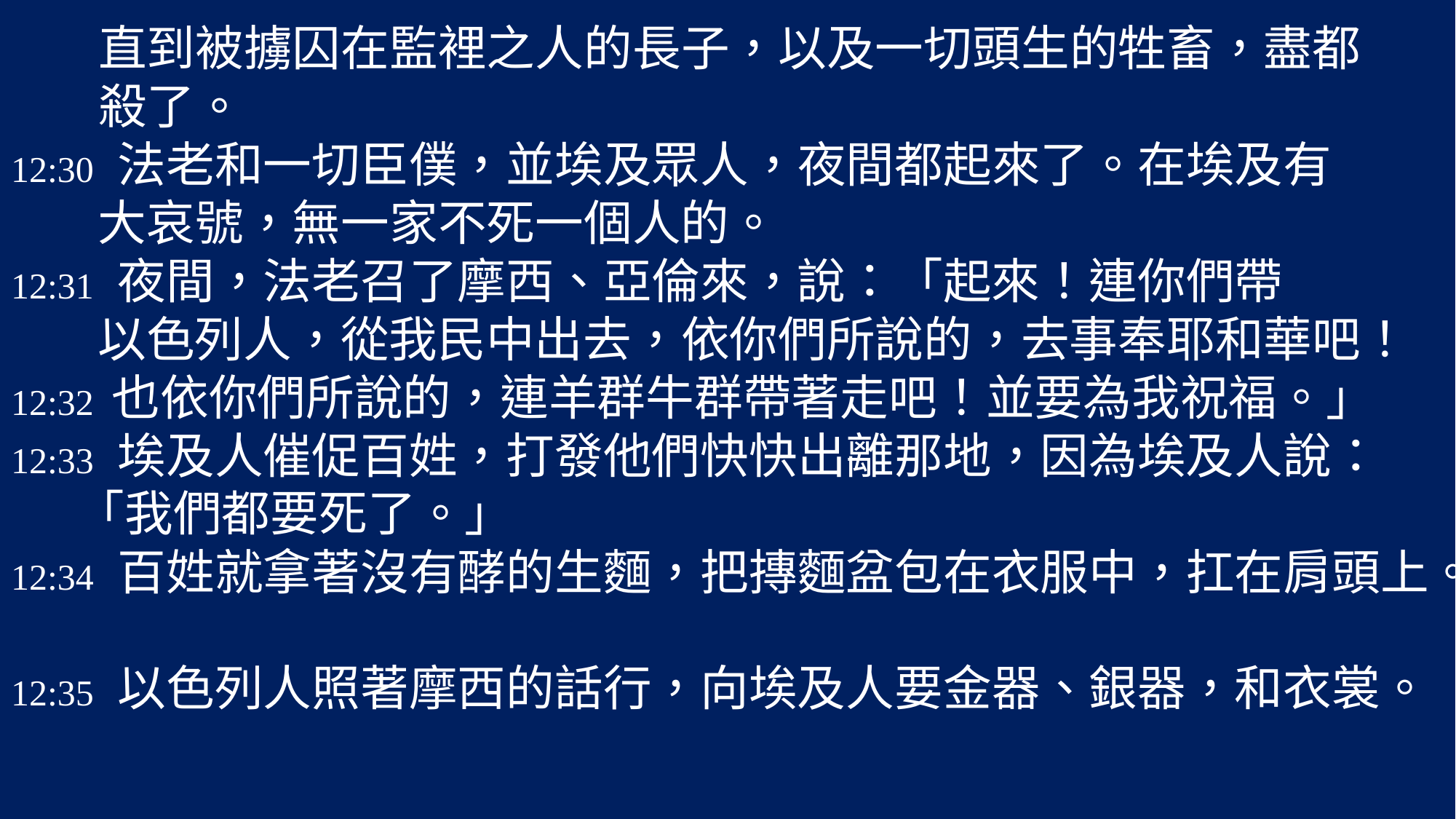

# 12:29 到了半夜，耶和華把埃及地所有的長子，就是從坐寶座的法老， 直到被擄囚在監裡之人的長子，以及一切頭生的牲畜，盡都 殺了。 12:30 法老和一切臣僕，並埃及眾人，夜間都起來了。在埃及有 大哀號，無一家不死一個人的。 12:31 夜間，法老召了摩西、亞倫來，說：「起來！連你們帶 以色列人，從我民中出去，依你們所說的，去事奉耶和華吧！ 12:32 也依你們所說的，連羊群牛群帶著走吧！並要為我祝福。」 12:33 埃及人催促百姓，打發他們快快出離那地，因為埃及人說： 「我們都要死了。」 12:34 百姓就拿著沒有酵的生麵，把摶麵盆包在衣服中，扛在肩頭上。 12:35 以色列人照著摩西的話行，向埃及人要金器、銀器，和衣裳。